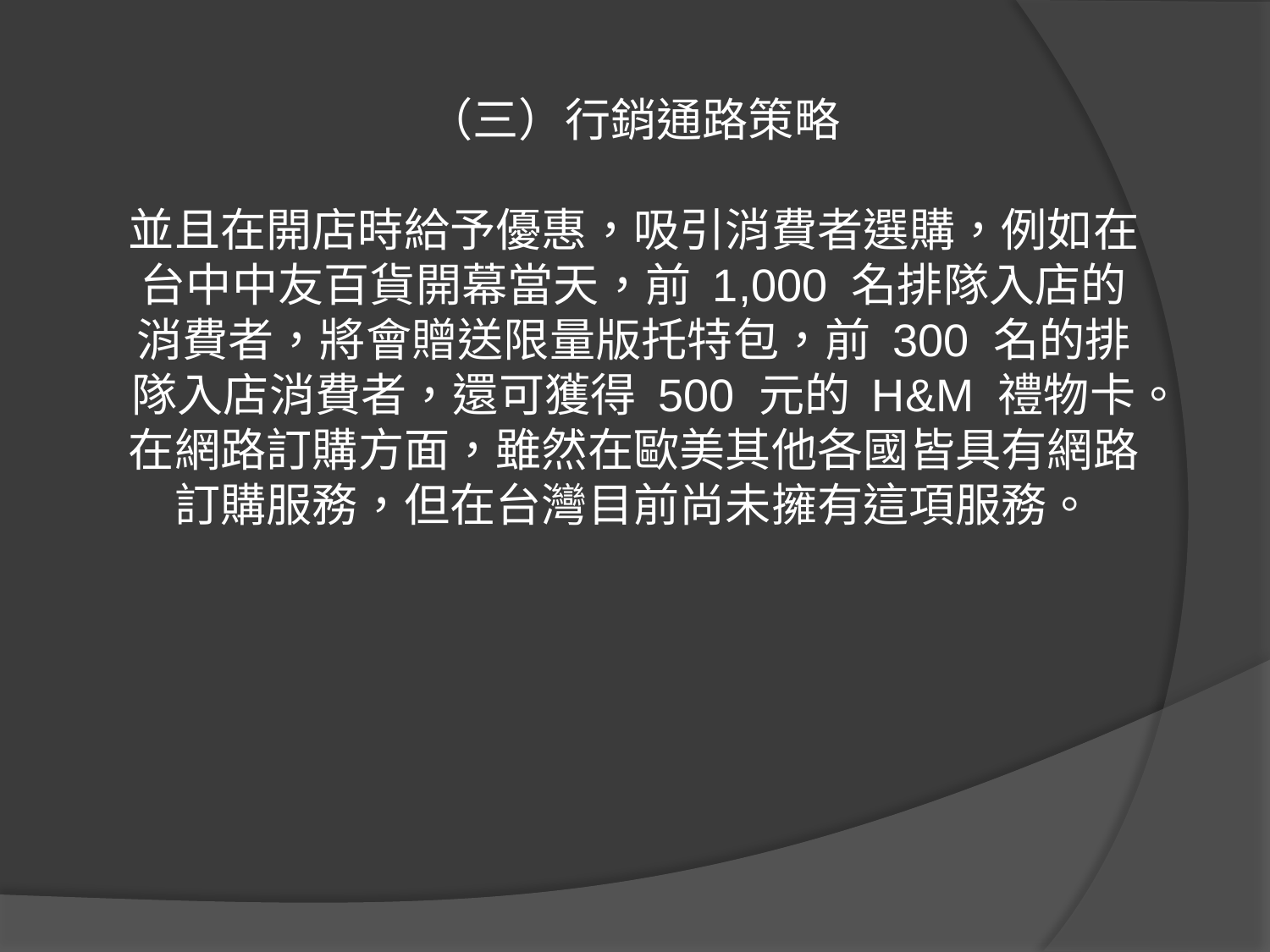

# （三）行銷通路策略 並且在開店時給予優惠，吸引消費者選購，例如在台中中友百貨開幕當天，前 1,000 名排隊入店的消費者，將會贈送限量版托特包，前 300 名的排隊入店消費者，還可獲得 500 元的 H&M 禮物卡。在網路訂購方面，雖然在歐美其他各國皆具有網路訂購服務，但在台灣目前尚未擁有這項服務。